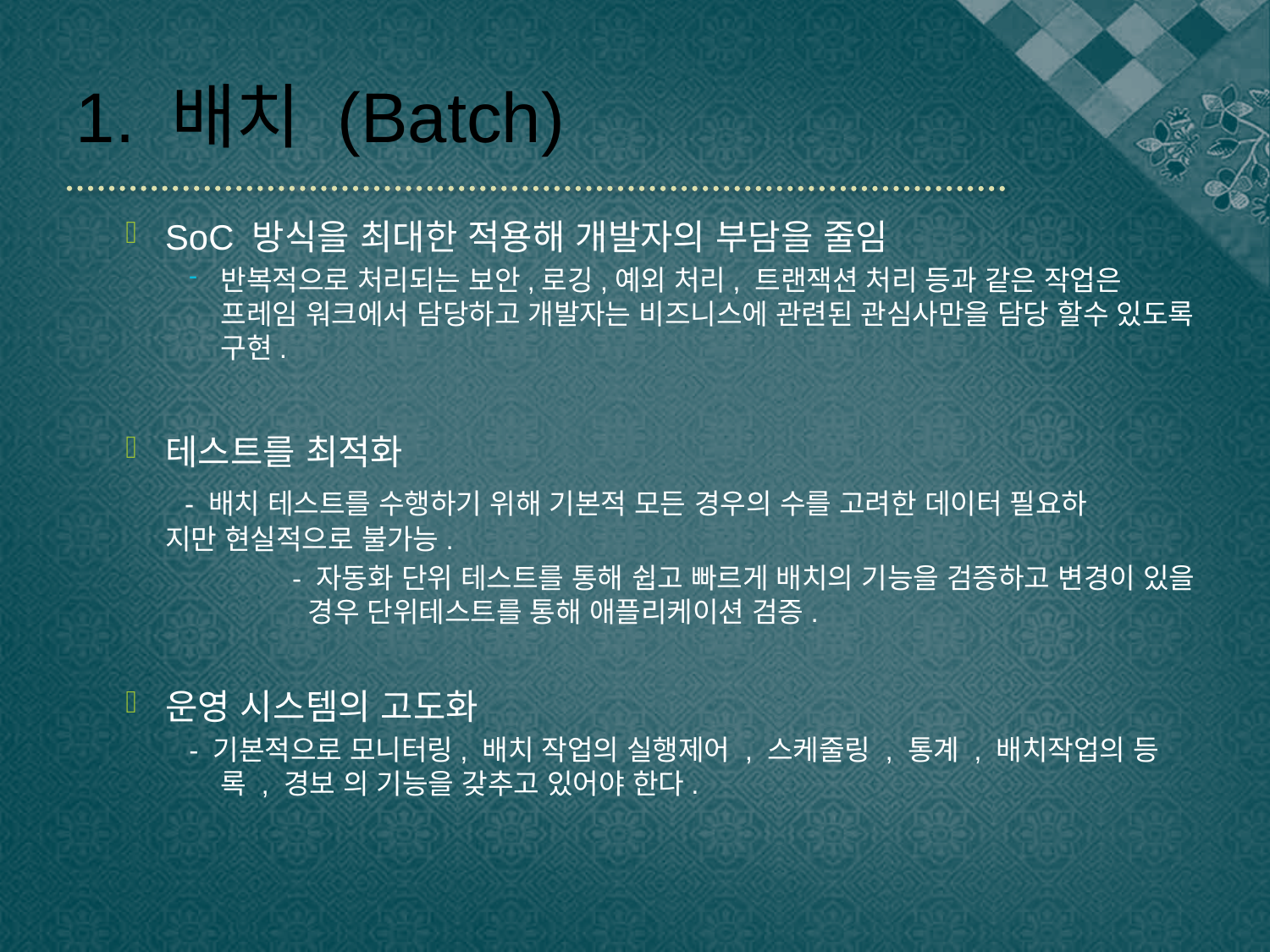

# 1. 배치 (Batch)
SoC 방식을 최대한 적용해 개발자의 부담을 줄임
반복적으로 처리되는 보안,로깅,예외 처리, 트랜잭션 처리 등과 같은 작업은 프레임 워크에서 담당하고 개발자는 비즈니스에 관련된 관심사만을 담당 할수 있도록 구현.

테스트를 최적화
	  - 배치 테스트를 수행하기 위해 기본적 모든 경우의 수를 고려한 데이터 필요하	  지만 현실적으로 불가능.
		- 자동화 단위 테스트를 통해 쉽고 빠르게 배치의 기능을 검증하고 변경이 있을 	  경우 단위테스트를 통해 애플리케이션 검증.

운영 시스템의 고도화
- 기본적으로 모니터링, 배치 작업의 실행제어 , 스케줄링 , 통계 , 배치작업의 등록 , 경보 의 기능을 갖추고 있어야 한다.